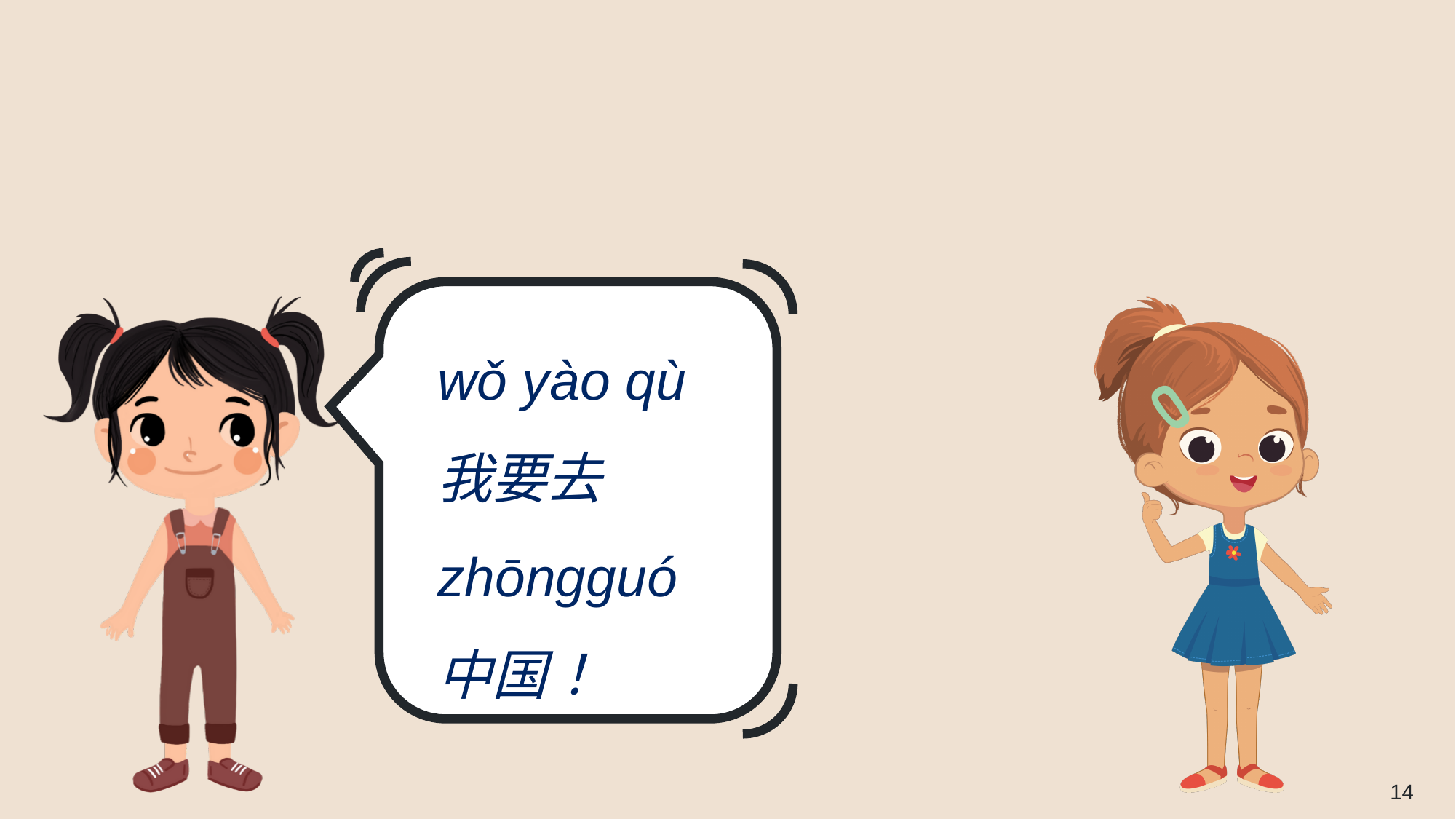

# wǒ yào qù 我要去 zhōngguó 中国！
14